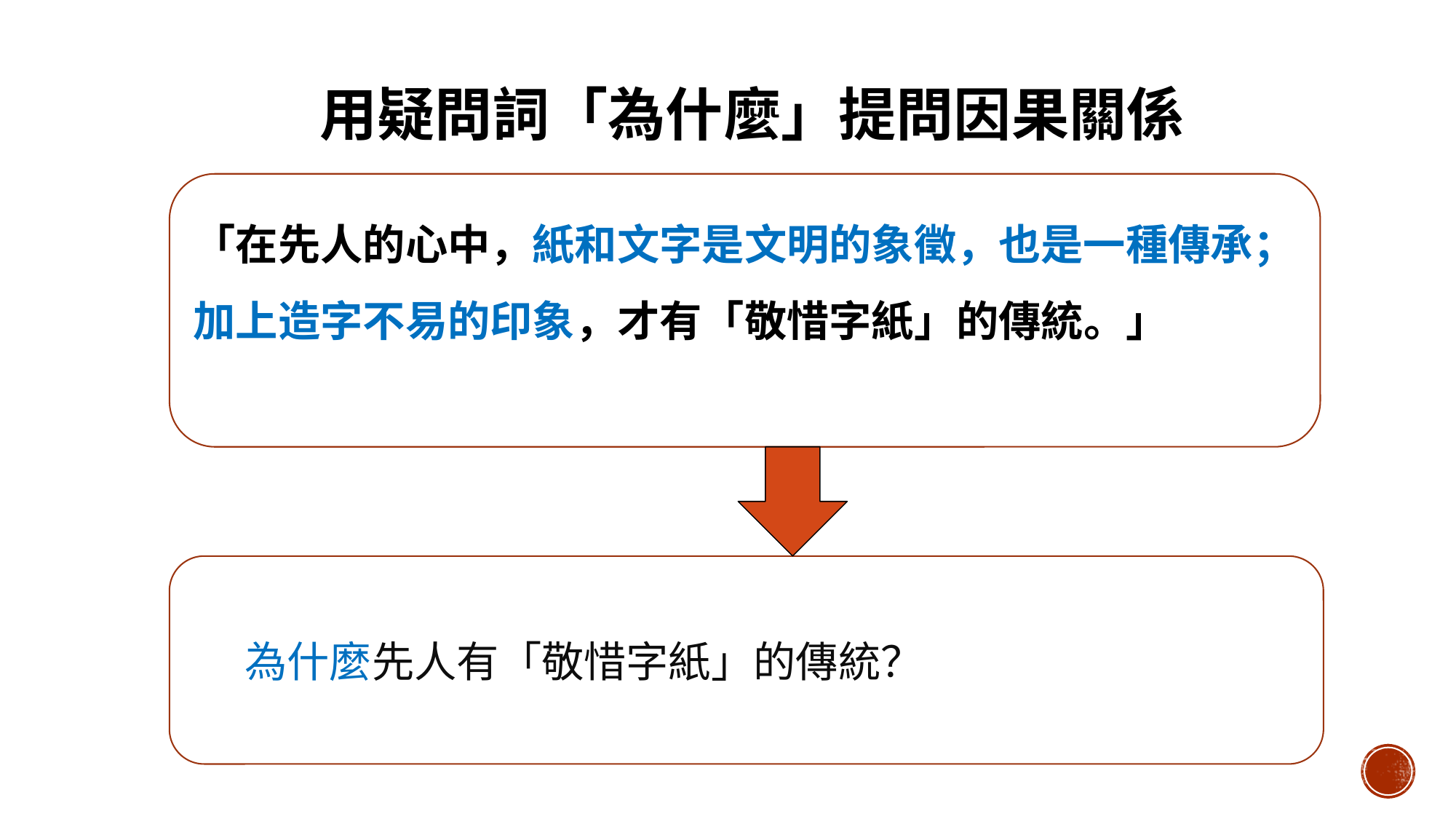

用疑問詞「為什麼」提問因果關係
「在先人的心中，紙和文字是文明的象徵，也是一種傳承；
加上造字不易的印象，才有「敬惜字紙」的傳統。」

為什麼先人有「敬惜字紙」的傳統？